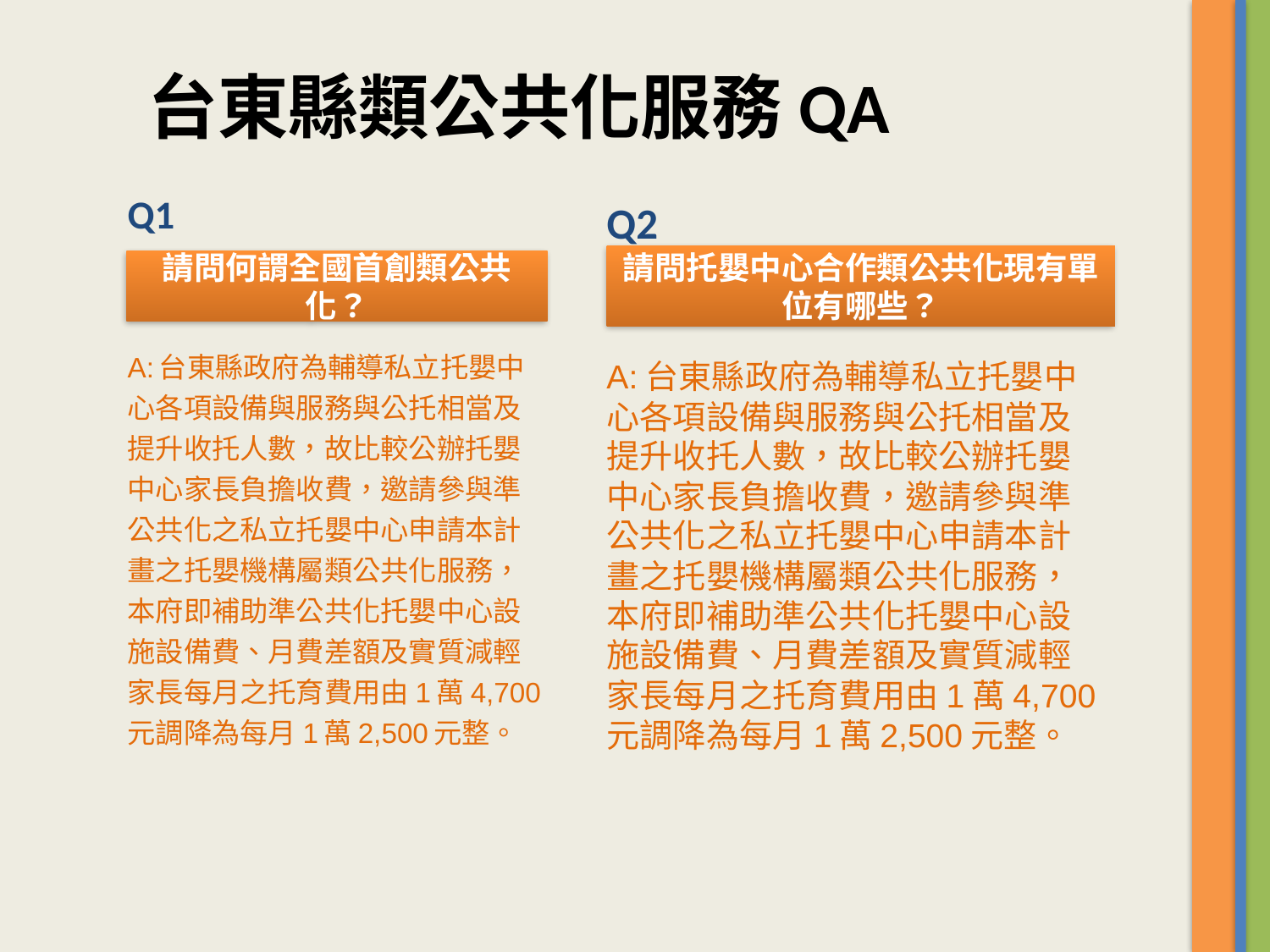

台東縣類公共化服務QA
Q1

A:台東縣政府為輔導私立托嬰中心各項設備與服務與公托相當及提升收托人數，故比較公辦托嬰中心家長負擔收費，邀請參與準公共化之私立托嬰中心申請本計畫之托嬰機構屬類公共化服務，本府即補助準公共化托嬰中心設施設備費、月費差額及實質減輕家長每月之托育費用由1萬4,700元調降為每月1萬2,500元整。
Q2

A:台東縣政府為輔導私立托嬰中心各項設備與服務與公托相當及提升收托人數，故比較公辦托嬰中心家長負擔收費，邀請參與準公共化之私立托嬰中心申請本計畫之托嬰機構屬類公共化服務，本府即補助準公共化托嬰中心設施設備費、月費差額及實質減輕家長每月之托育費用由1萬4,700元調降為每月1萬2,500元整。
請問托嬰中心合作類公共化現有單位有哪些？
請問何謂全國首創類公共化？